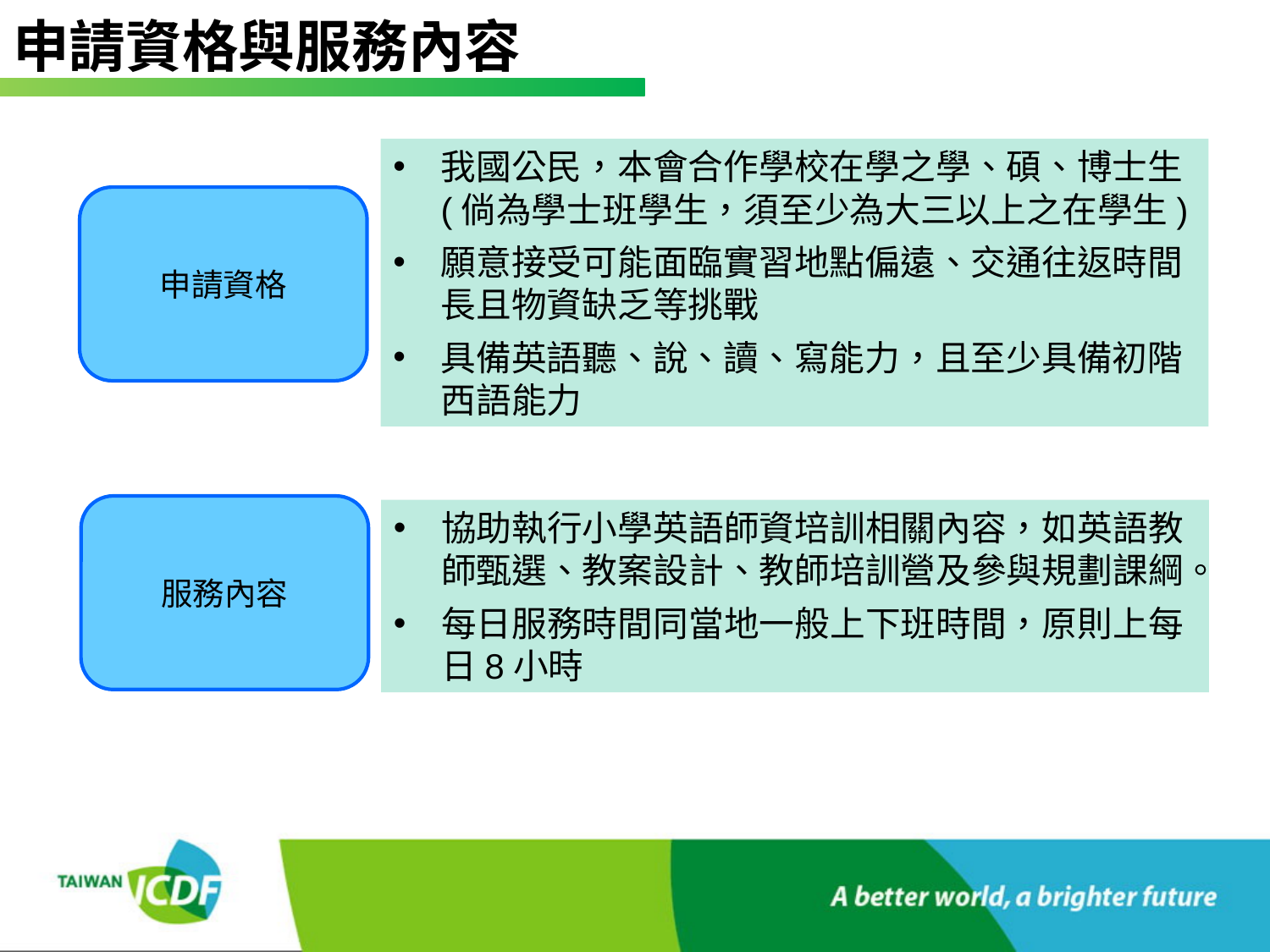

申請資格與服務內容

我國公民，本會合作學校在學之學、碩、博士生(倘為學士班學生，須至少為大三以上之在學生)
願意接受可能面臨實習地點偏遠、交通往返時間長且物資缺乏等挑戰
具備英語聽、說、讀、寫能力，且至少具備初階西語能力
申請資格
服務內容
協助執行小學英語師資培訓相關內容，如英語教師甄選、教案設計、教師培訓營及參與規劃課綱。
每日服務時間同當地一般上下班時間，原則上每日8小時